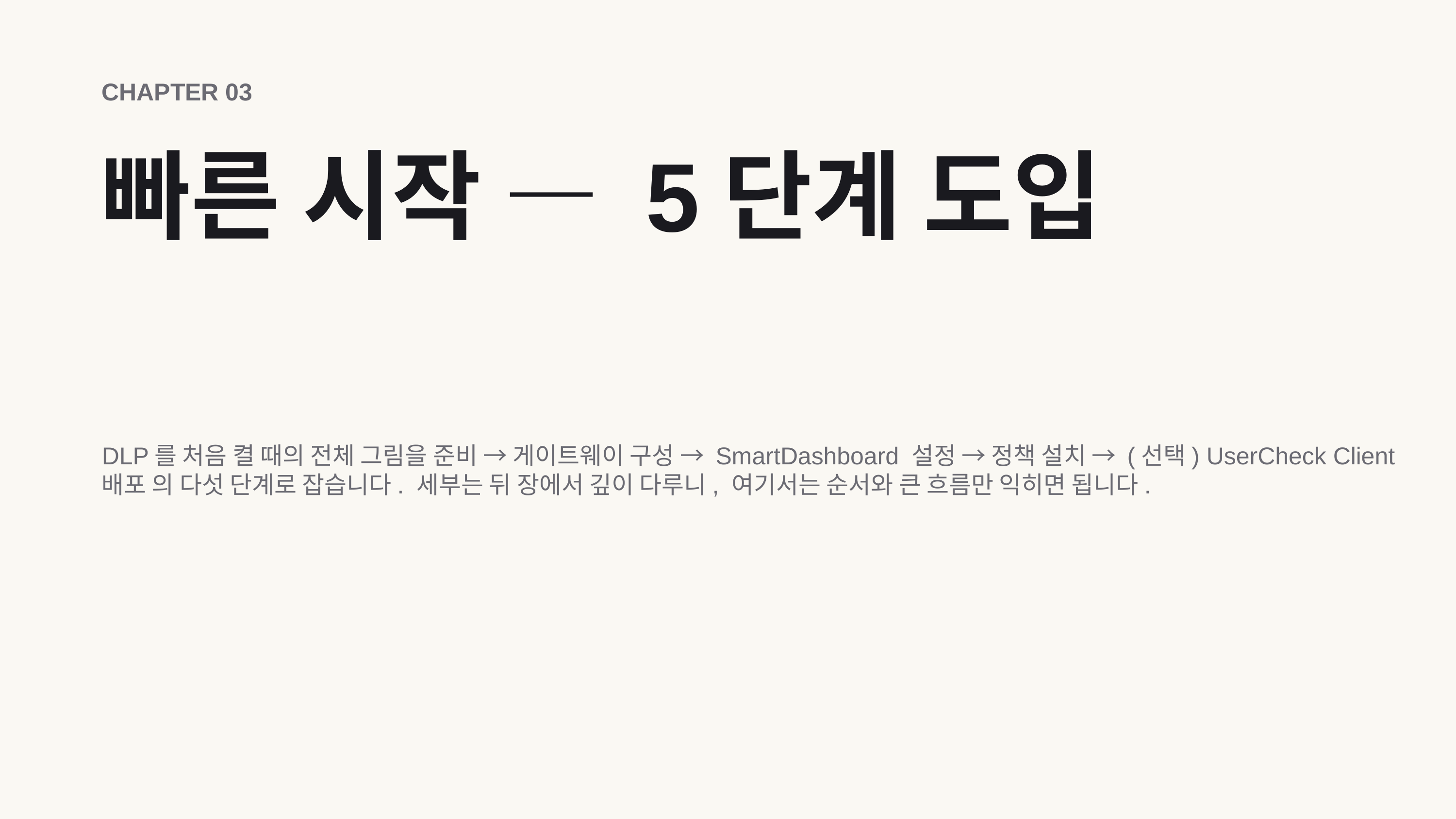

CHAPTER 03
빠른 시작 — 5단계 도입
DLP를 처음 켤 때의 전체 그림을 준비 → 게이트웨이 구성 → SmartDashboard 설정 → 정책 설치 → (선택) UserCheck Client 배포 의 다섯 단계로 잡습니다. 세부는 뒤 장에서 깊이 다루니, 여기서는 순서와 큰 흐름만 익히면 됩니다.